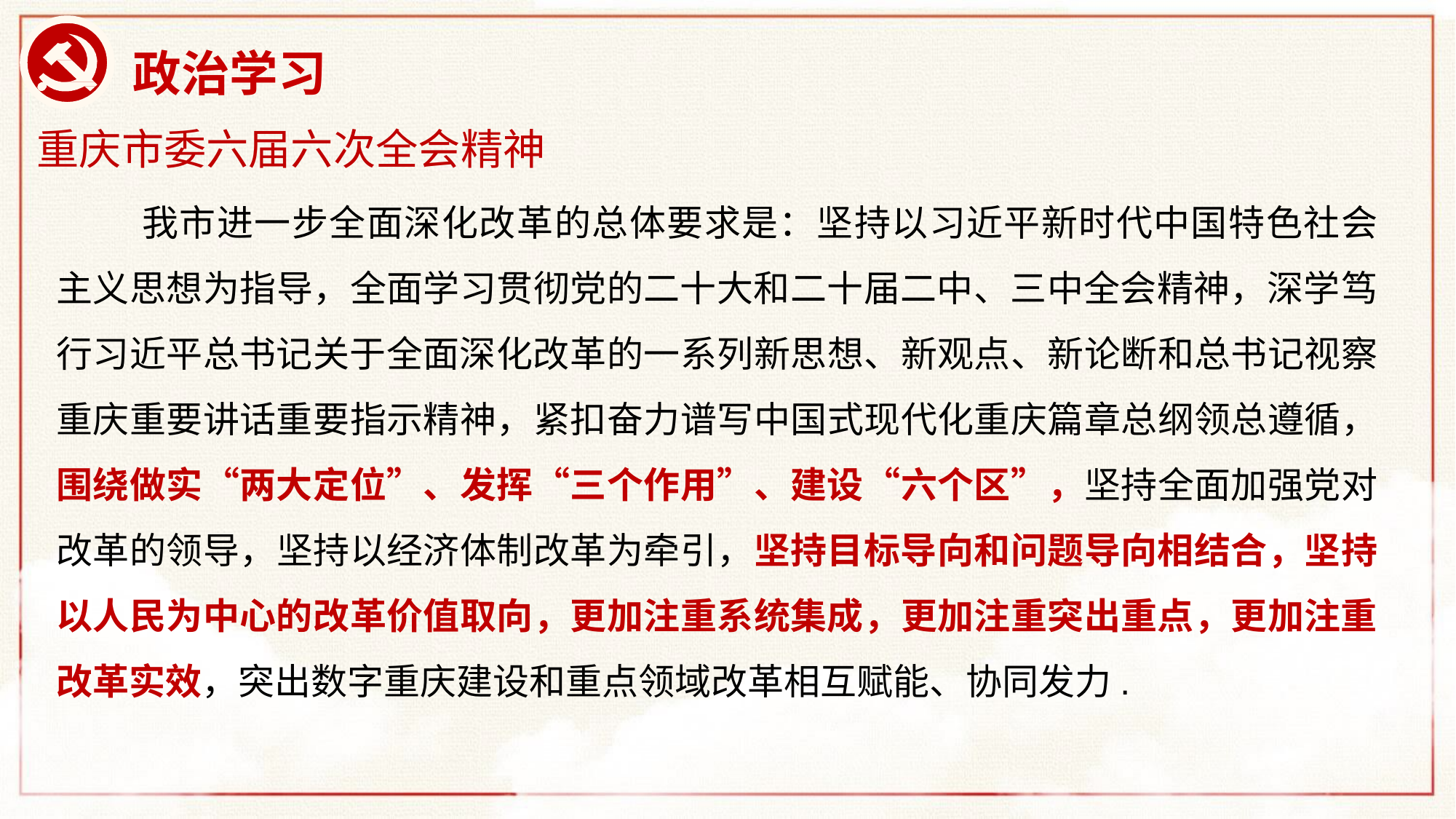

# 政治学习
重庆市委六届六次全会精神
我市进一步全面深化改革的总体要求是：坚持以习近平新时代中国特色社会主义思想为指导，全面学习贯彻党的二十大和二十届二中、三中全会精神，深学笃行习近平总书记关于全面深化改革的一系列新思想、新观点、新论断和总书记视察重庆重要讲话重要指示精神，紧扣奋力谱写中国式现代化重庆篇章总纲领总遵循，围绕做实“两大定位”、发挥“三个作用”、建设“六个区”，坚持全面加强党对改革的领导，坚持以经济体制改革为牵引，坚持目标导向和问题导向相结合，坚持以人民为中心的改革价值取向，更加注重系统集成，更加注重突出重点，更加注重改革实效，突出数字重庆建设和重点领域改革相互赋能、协同发力.